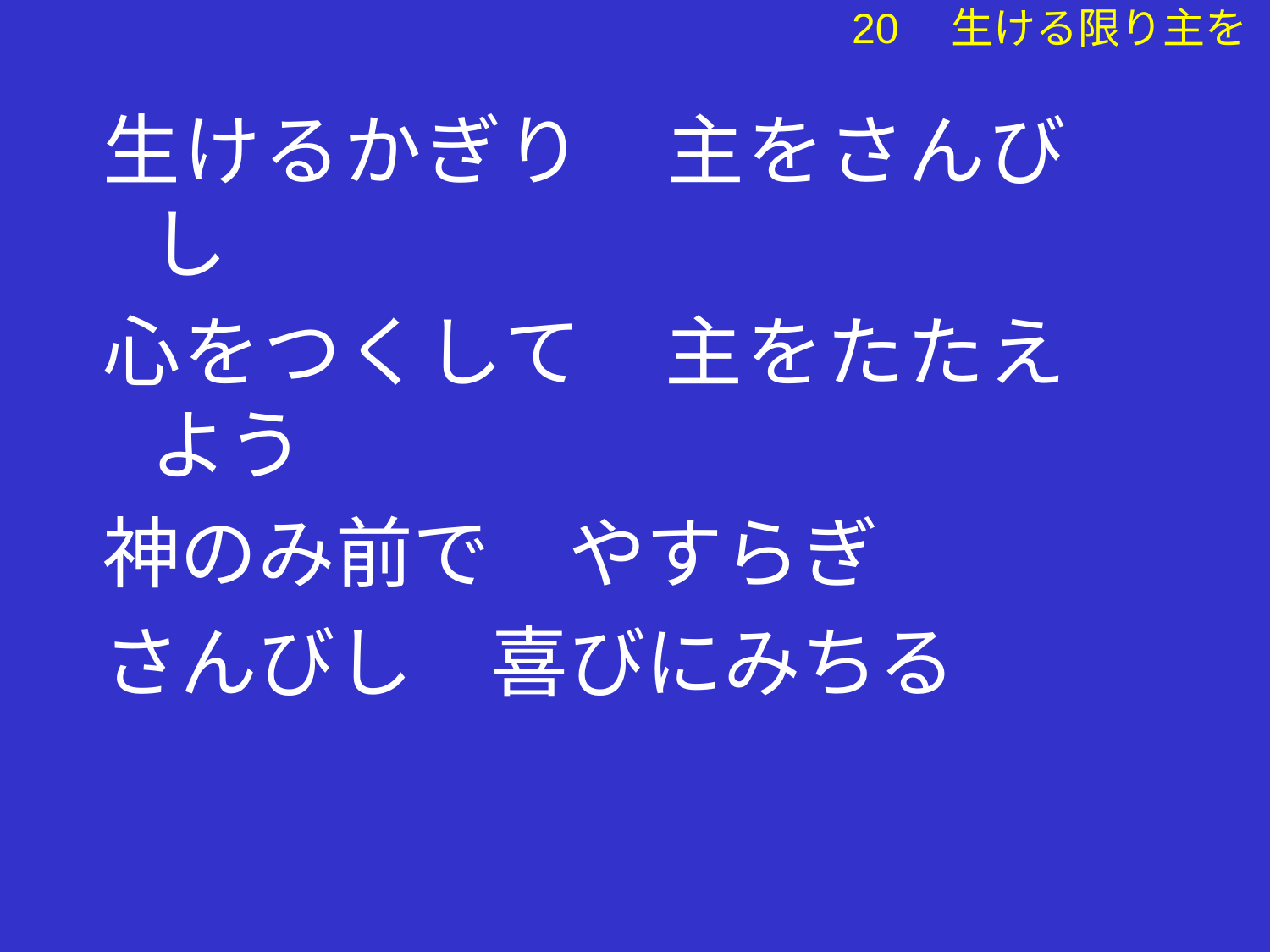

生けるかぎり　主をさんびし
心をつくして　主をたたえよう
神のみ前で　やすらぎ
さんびし　喜びにみちる
# 20　生ける限り主を